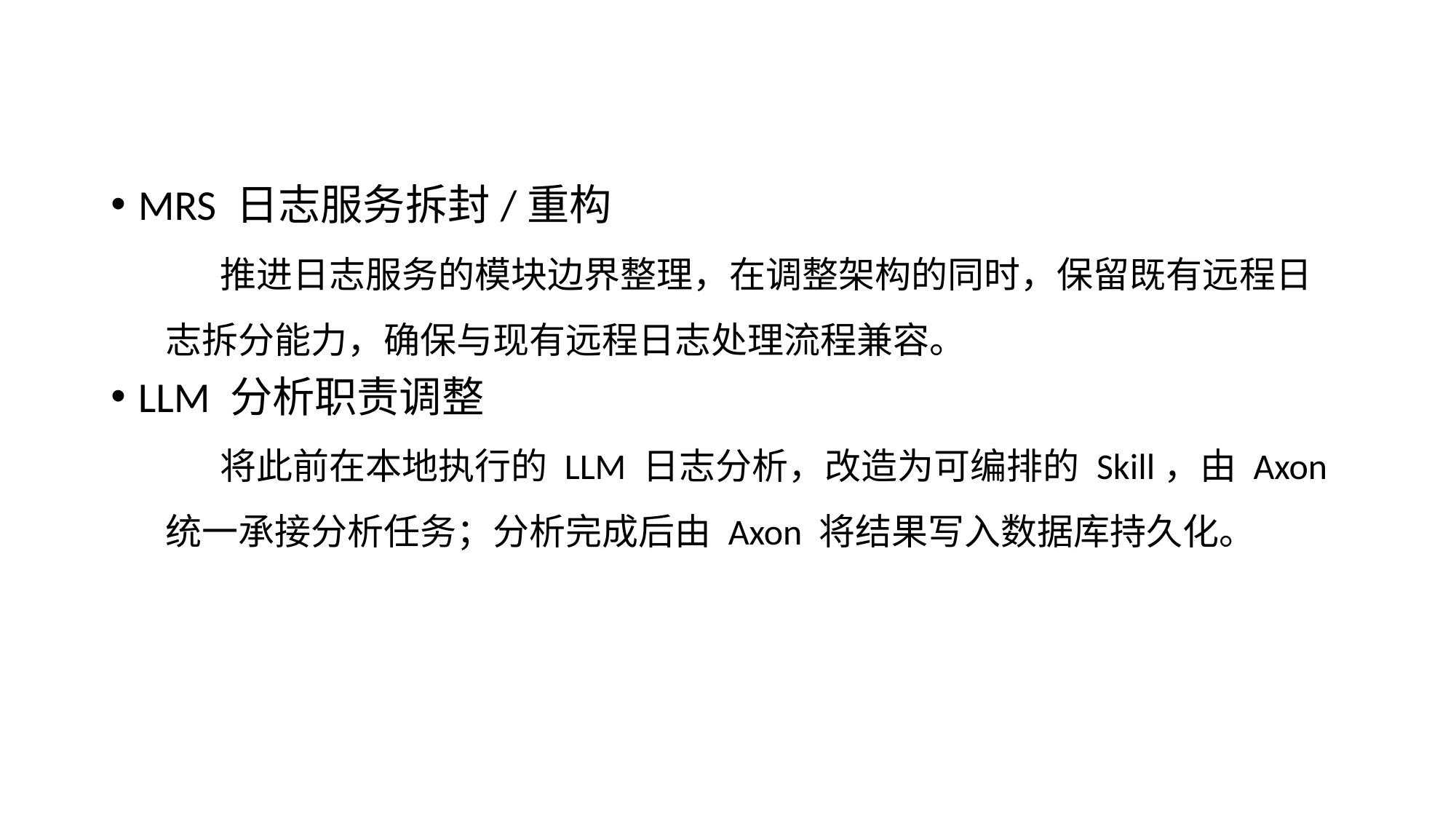

MRS 日志服务拆封/重构
推进日志服务的模块边界整理，在调整架构的同时，保留既有远程日志拆分能力，确保与现有远程日志处理流程兼容。
LLM 分析职责调整
将此前在本地执行的 LLM 日志分析，改造为可编排的 Skill，由 Axon 统一承接分析任务；分析完成后由 Axon 将结果写入数据库持久化。